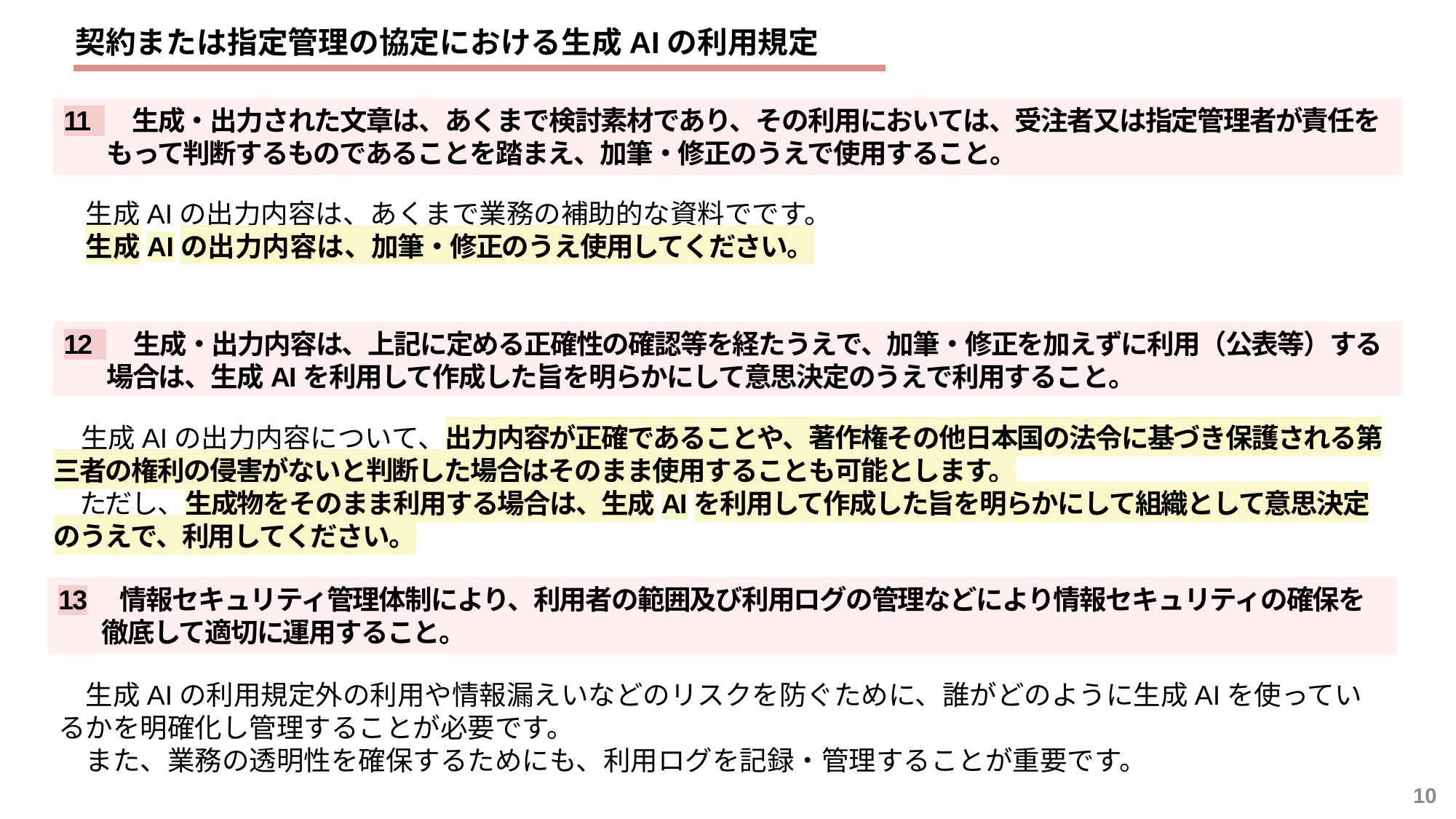

契約または指定管理の協定における生成AIの利用規定
11     生成・出力された文章は、あくまで検討素材であり、その利用においては、受注者又は指定管理者が責任をもって判断するものであることを踏まえ、加筆・修正のうえで使用すること。
　生成AIの出力内容は、あくまで業務の補助的な資料でです。
　生成AIの出力内容は、加筆・修正のうえ使用してください。
12     生成・出力内容は、上記に定める正確性の確認等を経たうえで、加筆・修正を加えずに利用（公表等）する場合は、生成AIを利用して作成した旨を明らかにして意思決定のうえで利用すること。
　生成AIの出力内容について、出力内容が正確であることや、著作権その他日本国の法令に基づき保護される第三者の権利の侵害がないと判断した場合はそのまま使用することも可能とします。
　ただし、生成物をそのまま利用する場合は、生成AIを利用して作成した旨を明らかにして組織として意思決定のうえで、利用してください。
13　情報セキュリティ管理体制により、利用者の範囲及び利用ログの管理などにより情報セキュリティの確保を徹底して適切に運用すること。

　生成AIの利用規定外の利用や情報漏えいなどのリスクを防ぐために、誰がどのように生成AIを使っているかを明確化し管理することが必要です。
　また、業務の透明性を確保するためにも、利用ログを記録・管理することが重要です。
10